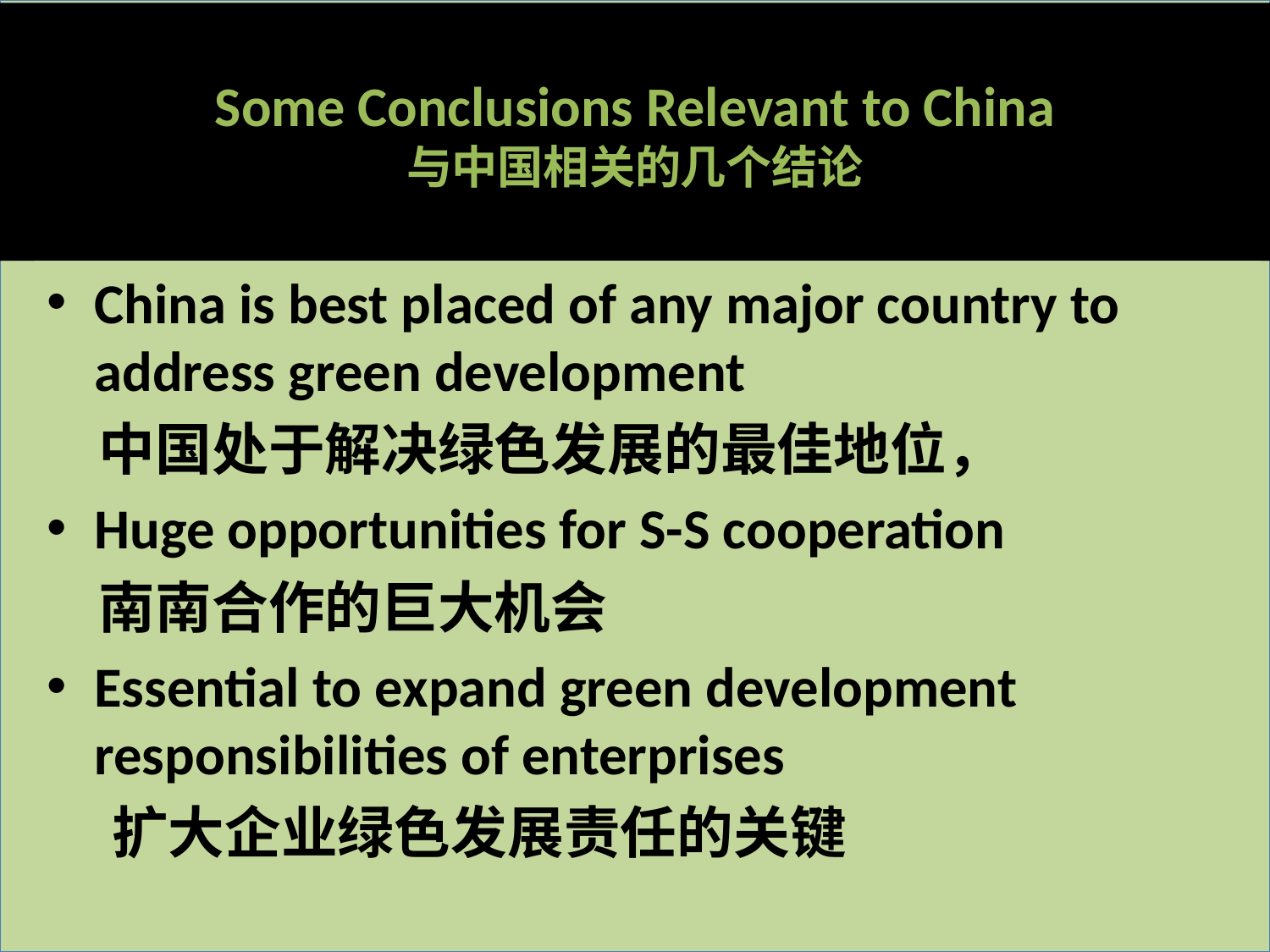

# Some Conclusions Relevant to China 与中国相关的几个结论
China is best placed of any major country to address green development
   中国处于解决绿色发展的最佳地位，
Huge opportunities for S-S cooperation
   南南合作的巨大机会
Essential to expand green development responsibilities of enterprises
    扩大企业绿色发展责任的关键
27